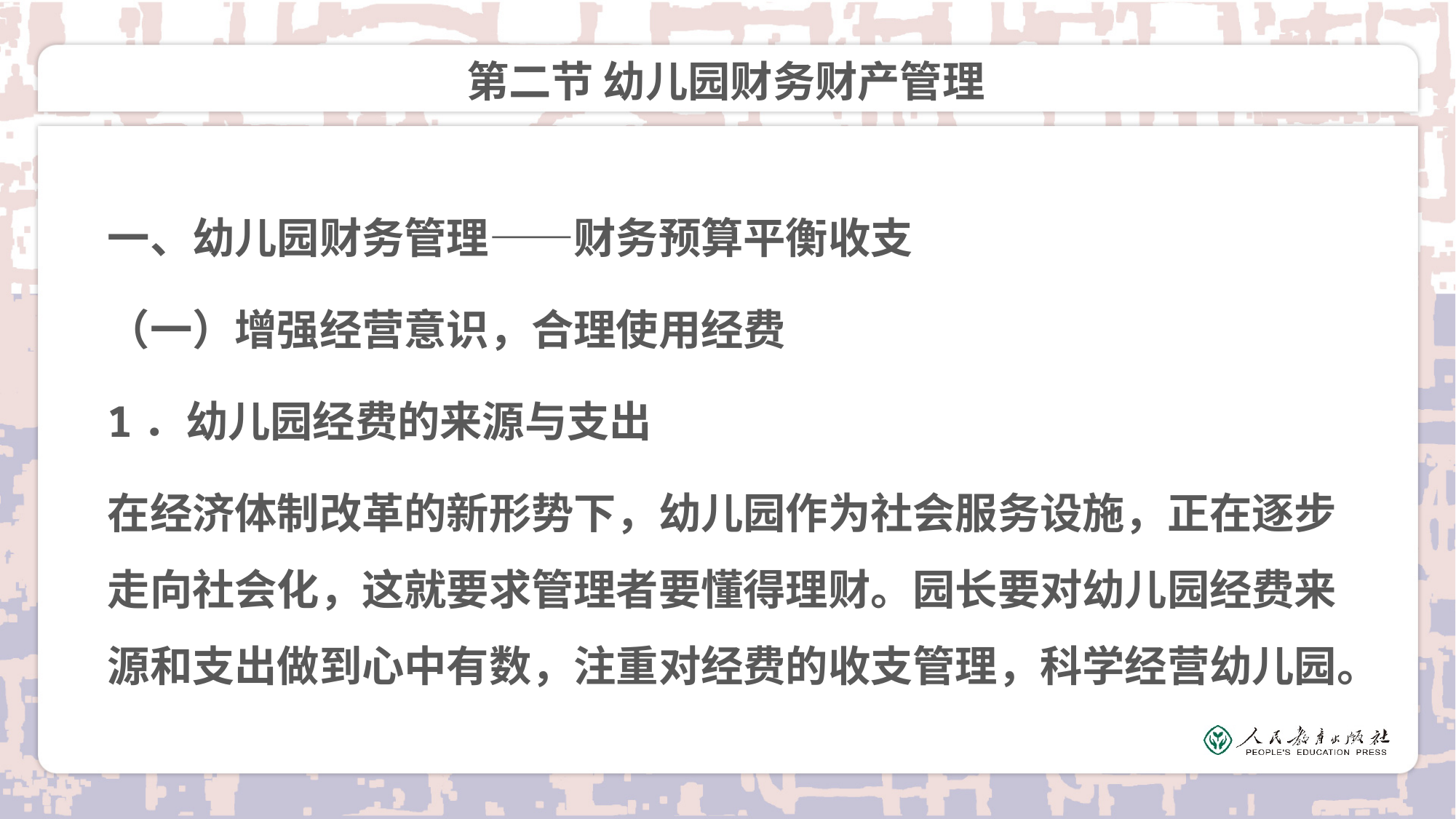

# 第二节 幼儿园财务财产管理
一、幼儿园财务管理——财务预算平衡收支
（一）增强经营意识，合理使用经费
1．幼儿园经费的来源与支出
在经济体制改革的新形势下，幼儿园作为社会服务设施，正在逐步走向社会化，这就要求管理者要懂得理财。园长要对幼儿园经费来源和支出做到心中有数，注重对经费的收支管理，科学经营幼儿园。